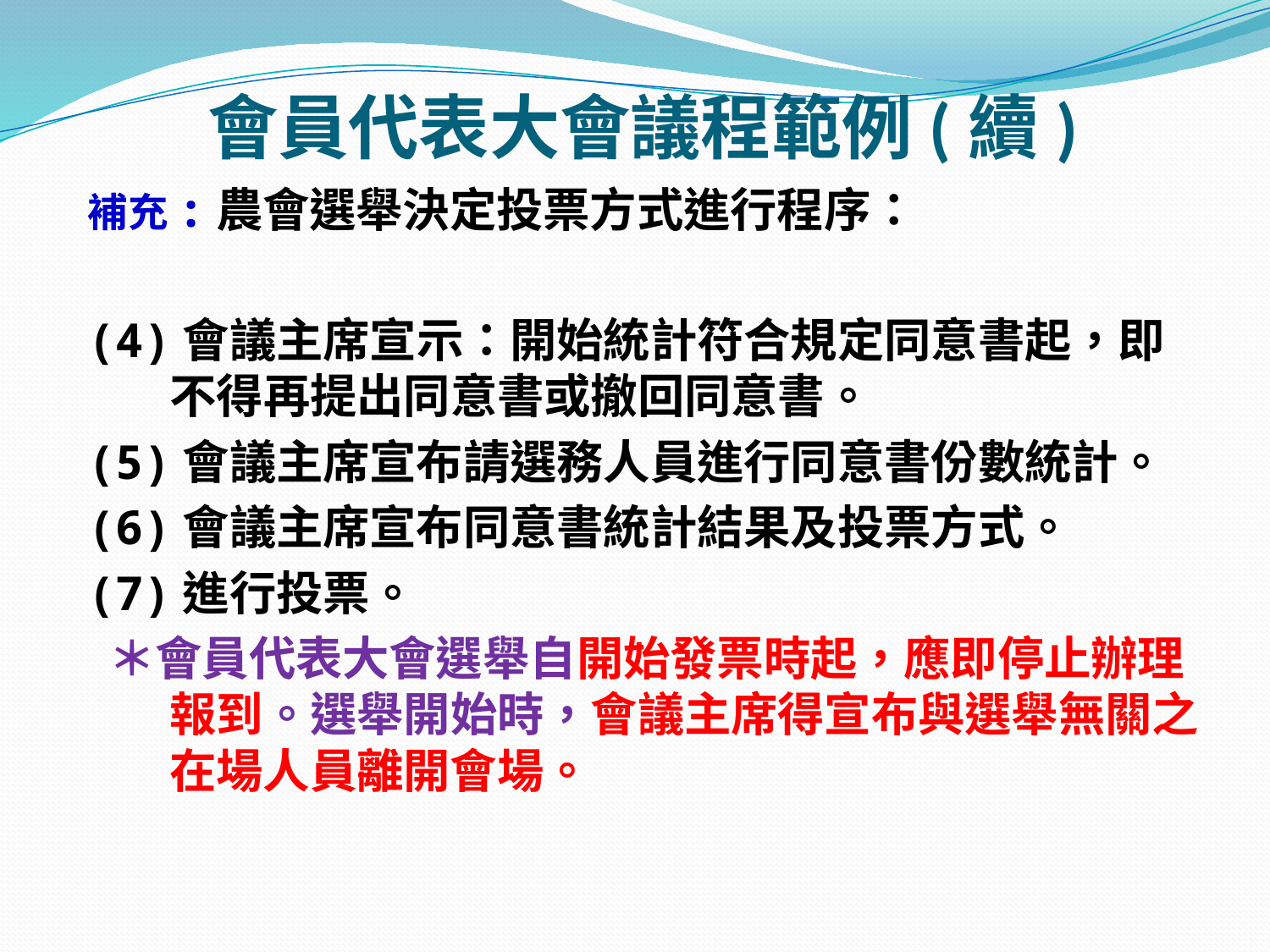

# 會員代表大會議程範例(續)
補充:農會選舉決定投票方式進行程序：

(4)會議主席宣示：開始統計符合規定同意書起，即不得再提出同意書或撤回同意書。
(5)會議主席宣布請選務人員進行同意書份數統計。
(6)會議主席宣布同意書統計結果及投票方式。
(7)進行投票。
 ＊會員代表大會選舉自開始發票時起，應即停止辦理報到。選舉開始時，會議主席得宣布與選舉無關之在場人員離開會場。